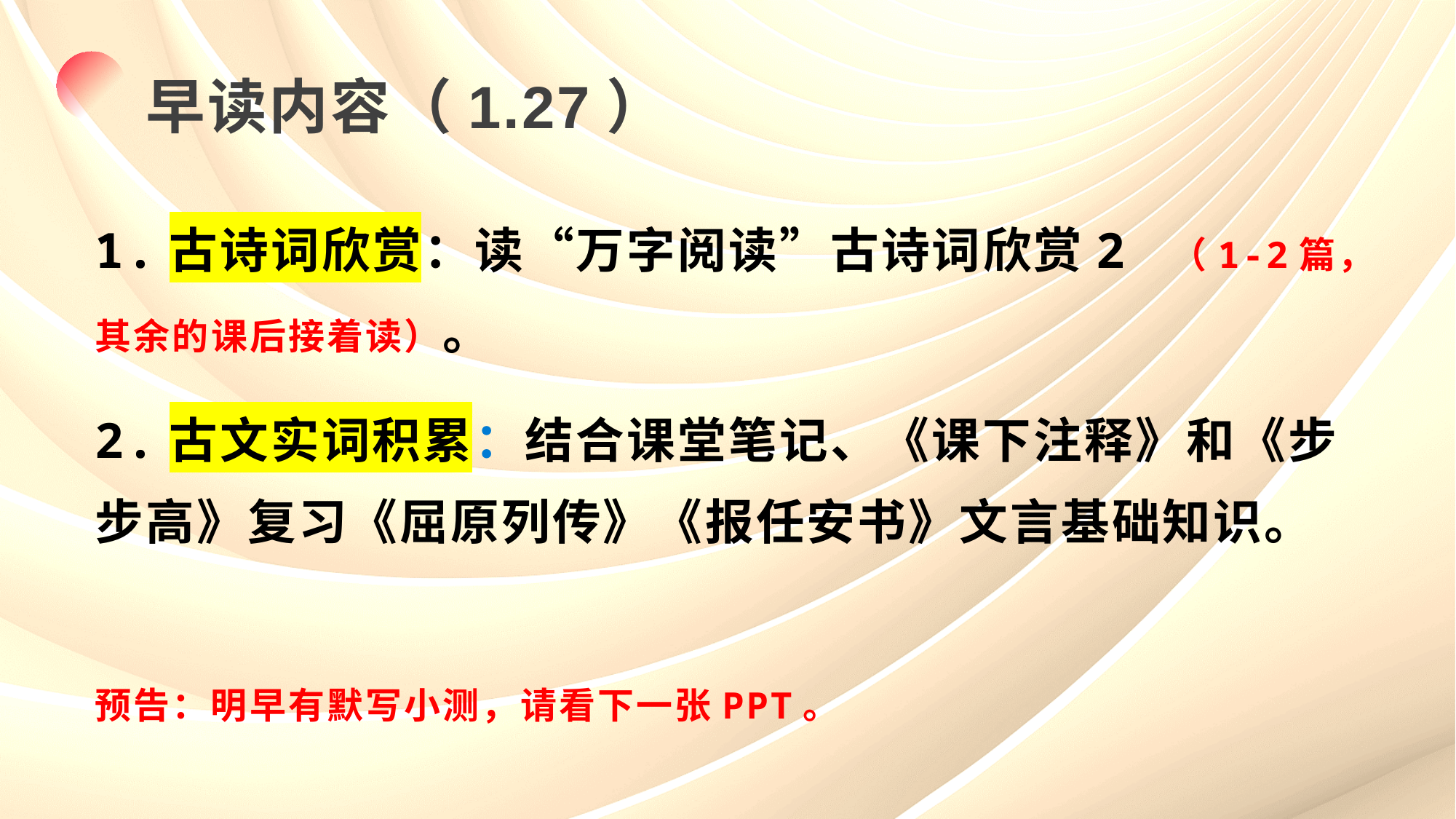

早读内容（1.27）
1.古诗词欣赏：读“万字阅读”古诗词欣赏2 （1-2篇，其余的课后接着读）。
2.古文实词积累：结合课堂笔记、《课下注释》和《步步高》复习《屈原列传》《报任安书》文言基础知识。

预告：明早有默写小测，请看下一张PPT。